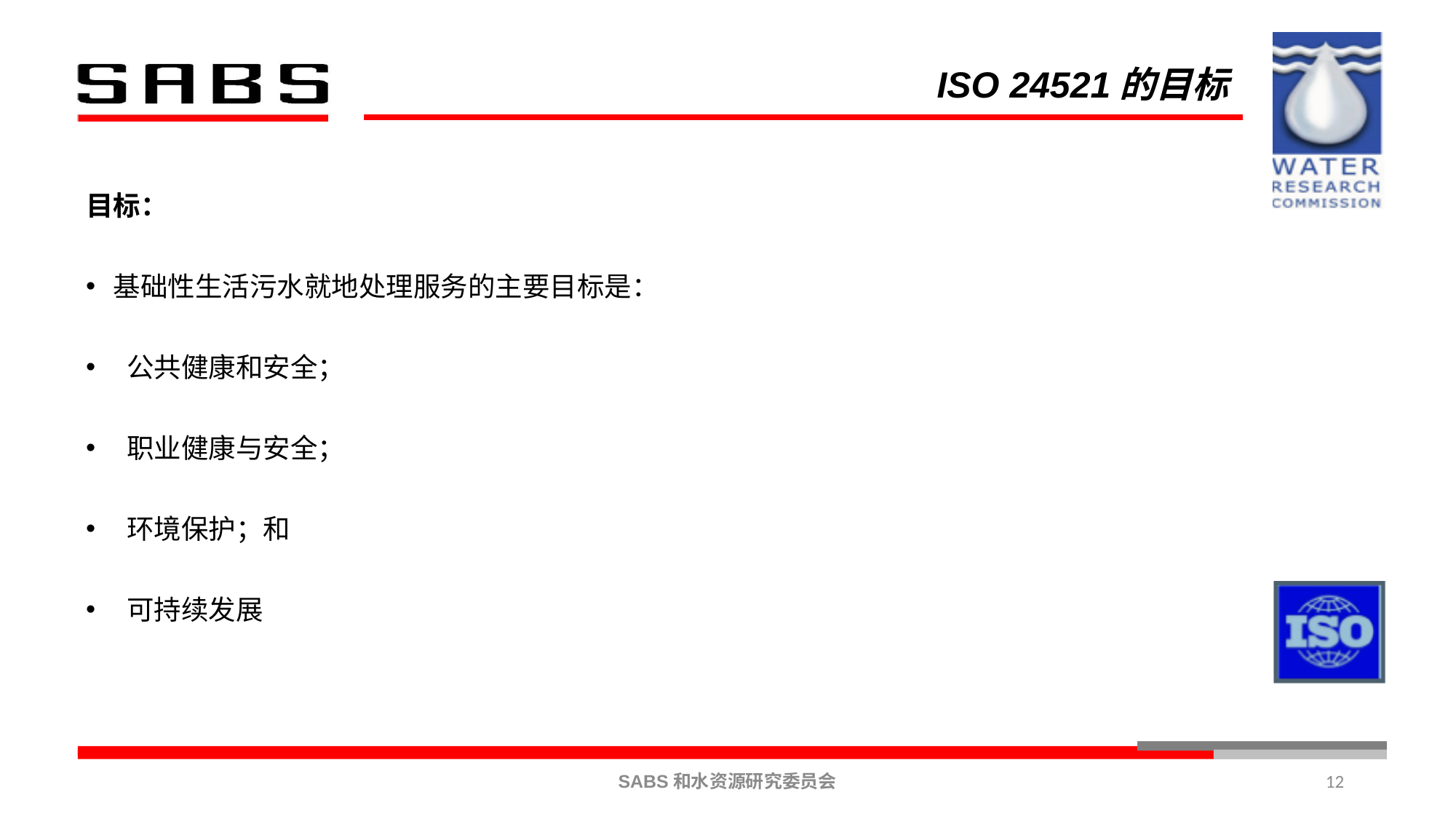

# ISO 24521的目标

目标：
基础性生活污水就地处理服务的主要目标是：
公共健康和安全；
职业健康与安全；
环境保护；和
可持续发展

12